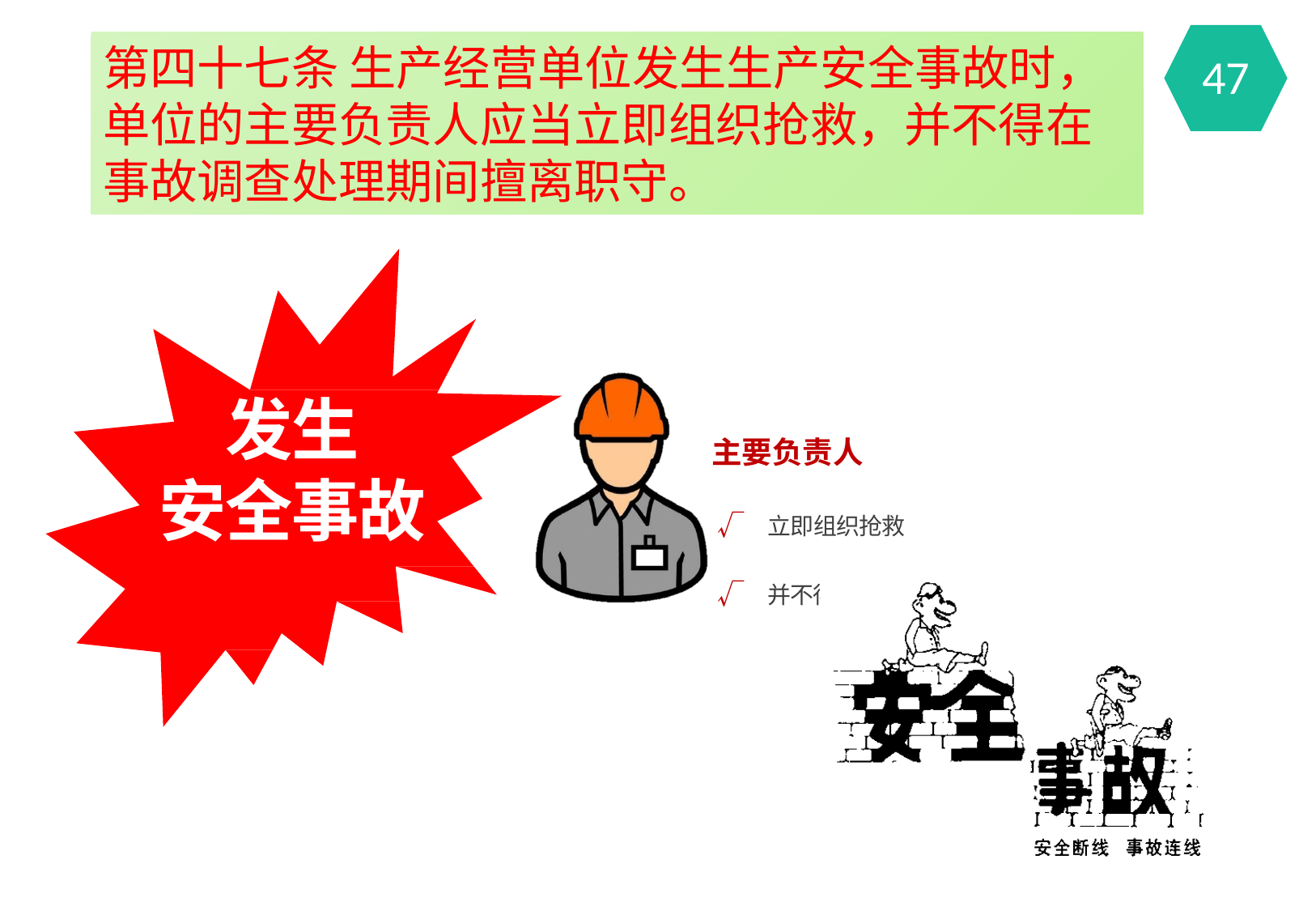

第四十七条 生产经营单位发生生产安全事故时，单位的主要负责人应当立即组织抢救，并不得在事故调查处理期间擅离职守。
47

发生
安全事故
主要负责人
√	立即组织抢救
√	并不得在事故调查处理期间擅离职守